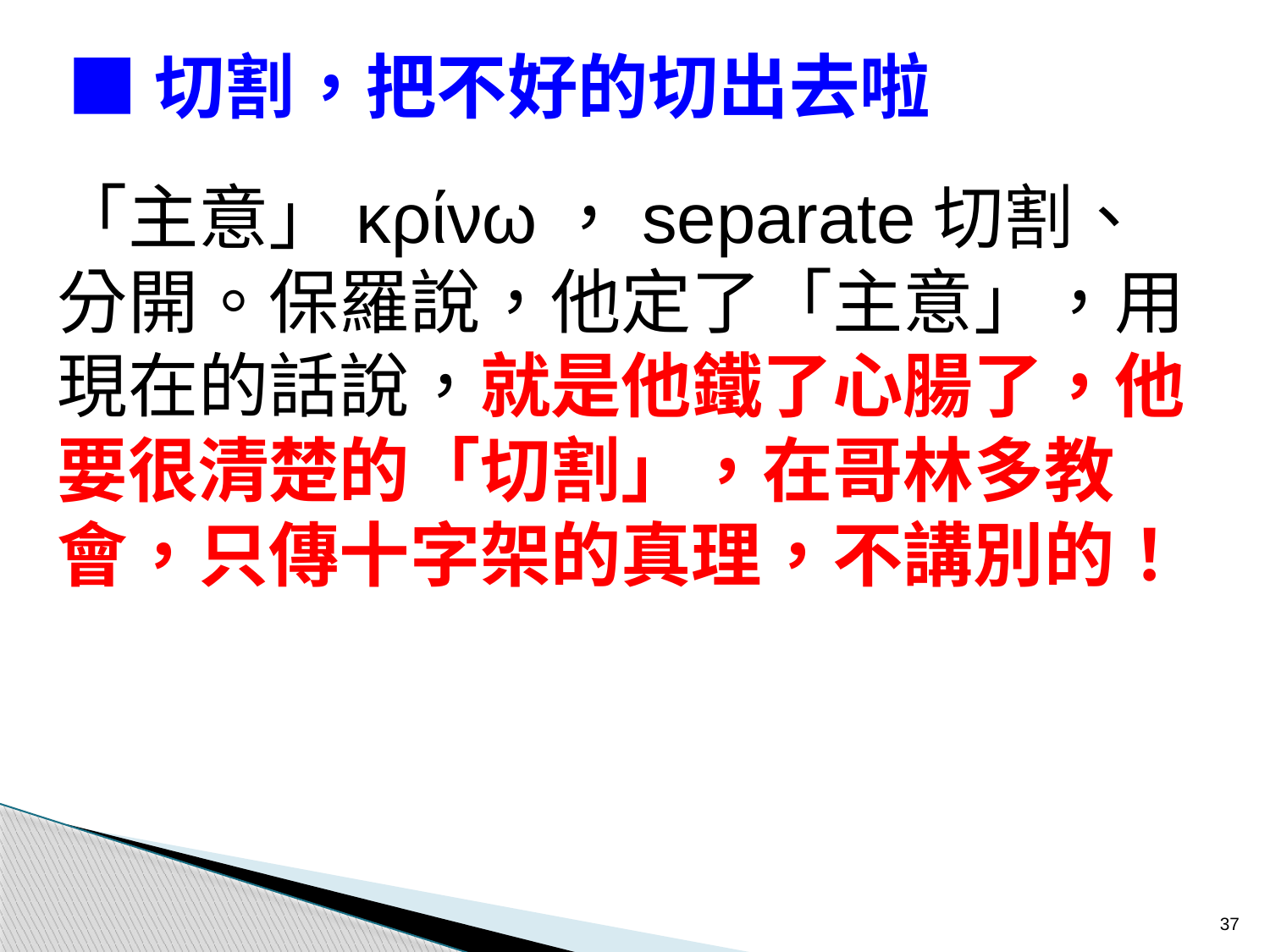

■切割，把不好的切出去啦
「主意」κρίνω，separate切割、分開。保羅說，他定了「主意」，用現在的話說，就是他鐵了心腸了，他要很清楚的「切割」，在哥林多教會，只傳十字架的真理，不講別的！
37